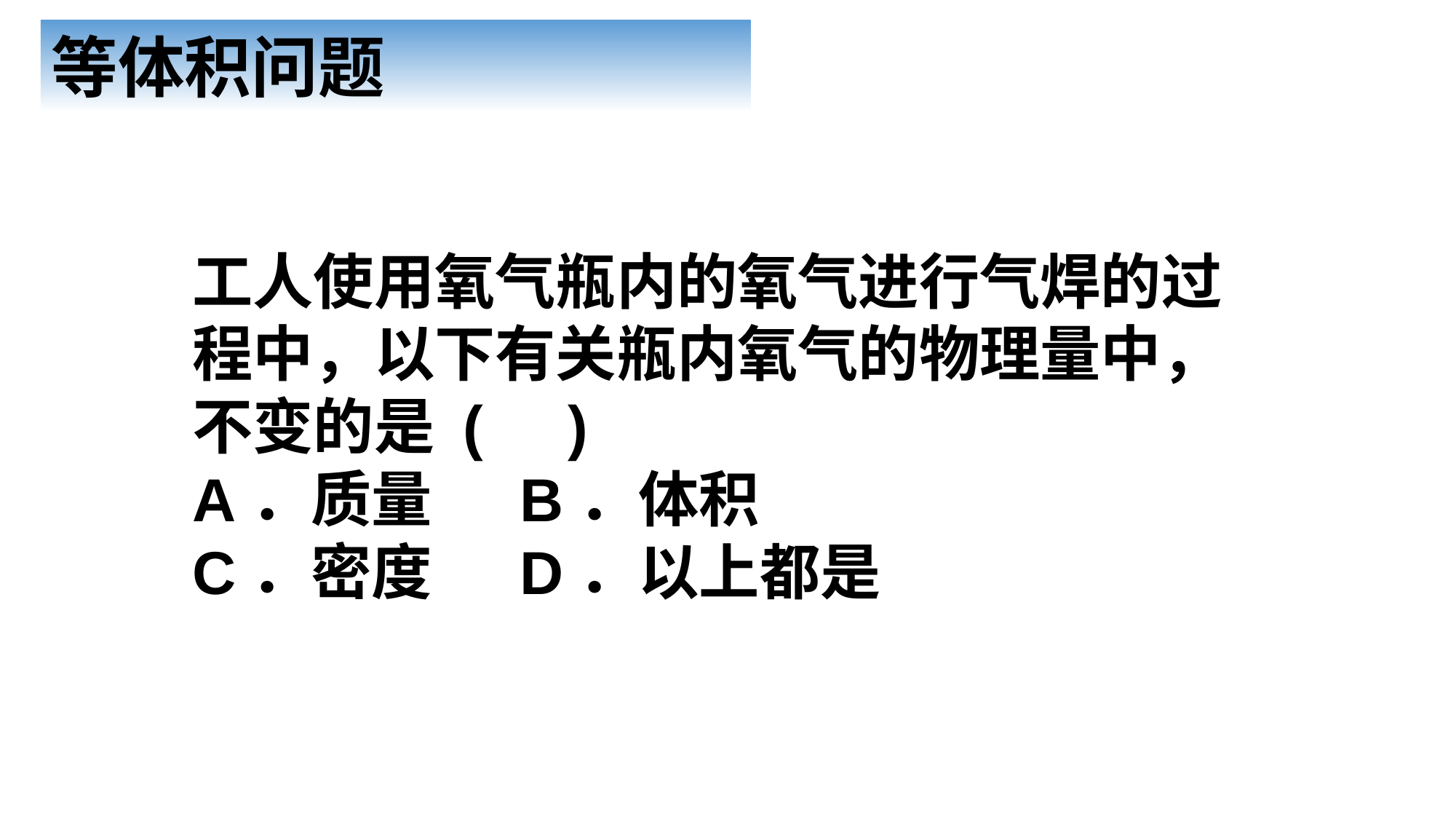

等体积问题
工人使用氧气瓶内的氧气进行气焊的过程中，以下有关瓶内氧气的物理量中，不变的是 (     )
A．质量	B．体积
C．密度	D．以上都是